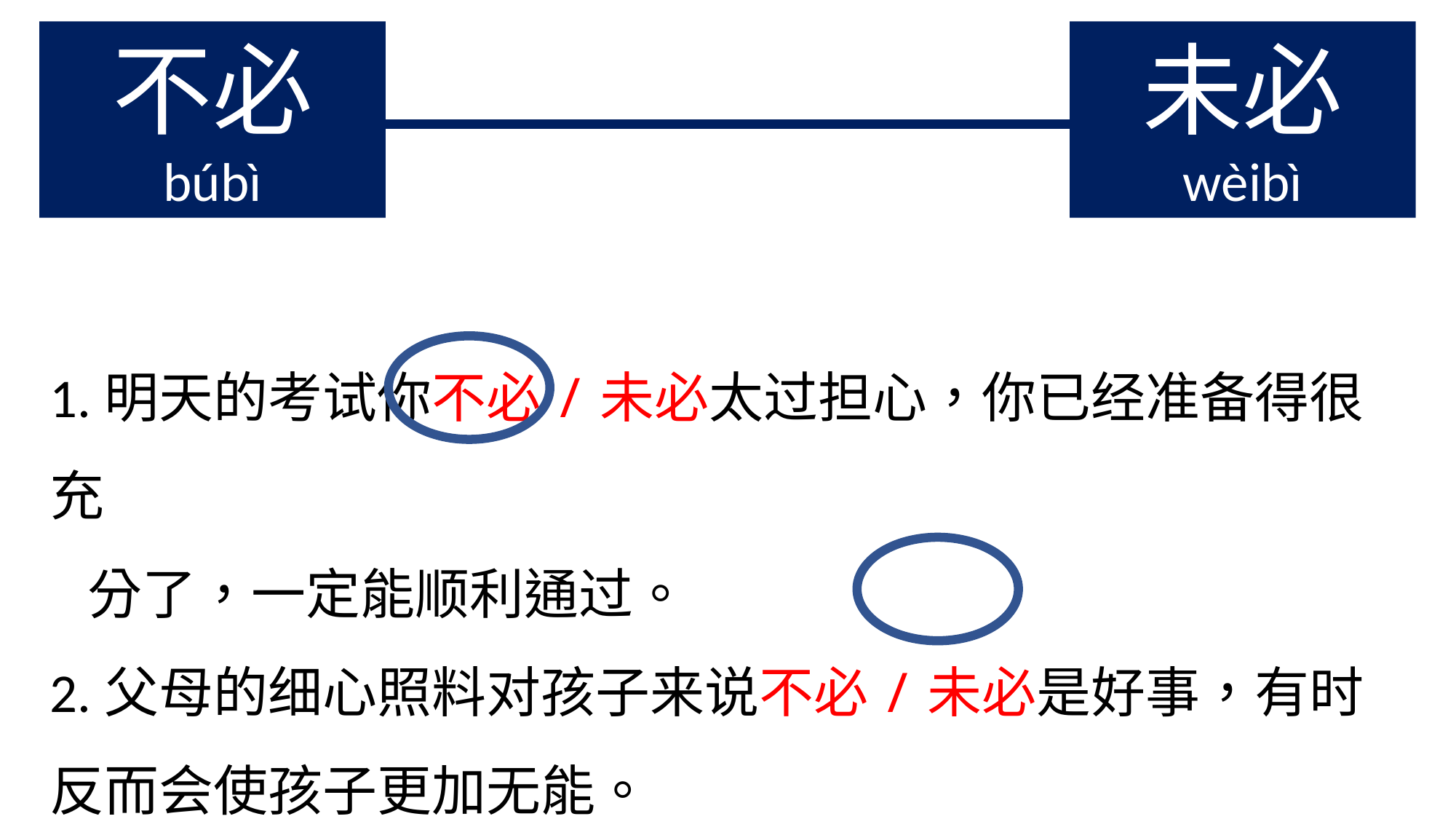

不必
búbì
未必
wèibì
1.明天的考试你不必/未必太过担心，你已经准备得很充
  分了，一定能顺利通过。
2.父母的细心照料对孩子来说不必/未必是好事，有时反而会使孩子更加无能。